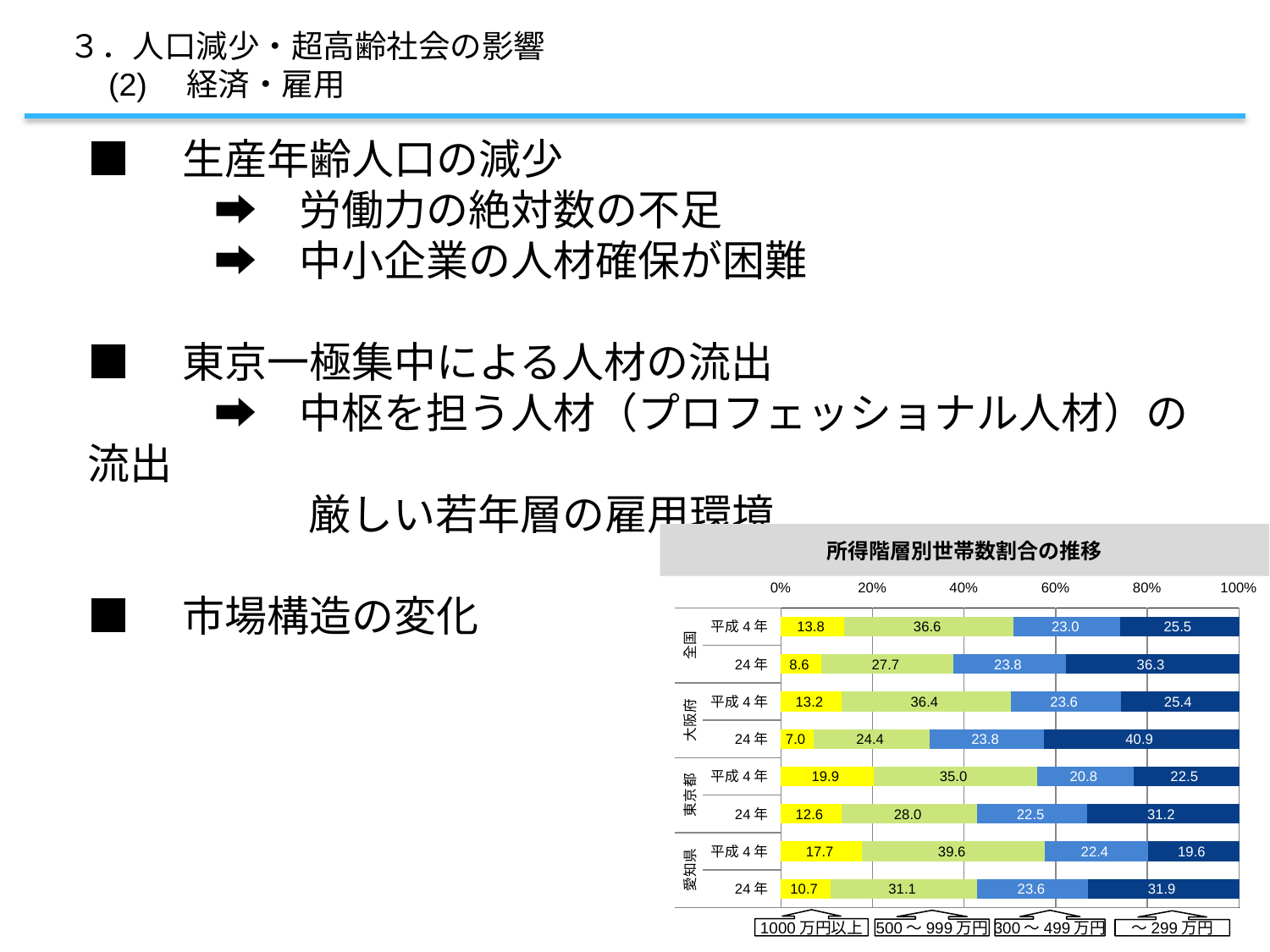

３．人口減少・超高齢社会の影響
　　(2)　経済・雇用
■　生産年齢人口の減少
　　　➡　労働力の絶対数の不足
　　　➡　中小企業の人材確保が困難

■　東京一極集中による人材の流出
　　　➡　中枢を担う人材（プロフェッショナル人材）の流出
　　　　　 厳しい若年層の雇用環境

■　市場構造の変化
所得階層別世帯数割合の推移

### Chart

| Category | 1000万円以上 | 500～1000万円 | 300～500万円 | 300万円未満 |
|---|---|---|---|---|
| 24年 | 10.689323925933284 | 31.13385670277254 | 23.62118652489318 | 31.892411143131596 |
| 平成4年 | 17.71866546438233 | 39.58521190261497 | 22.40757439134355 | 19.61226330027052 |
| 24年 | 12.556543680955166 | 27.99027602547927 | 22.506692925500808 | 31.212111887251126 |
| 平成4年 | 19.947735191637626 | 35.01742160278744 | 20.75348432055749 | 22.473867595818824 |
| 24年 | 7.017766175836987 | 24.36069645436804 | 23.843677927870846 | 40.917961324986685 |
| 平成4年 | 13.160422670509126 | 36.37528017931475 | 23.631123919308358 | 25.36023054755043 |
| 24年 | 8.642357124337936 | 27.70602614911663 | 23.843105300196303 | 36.30486314307936 |
| 平成4年 | 13.762428048142334 | 36.591979449122306 | 22.965130107987235 | 25.510204081632654 |
1000万円以上
300～499万円
500～999万円
～299万円